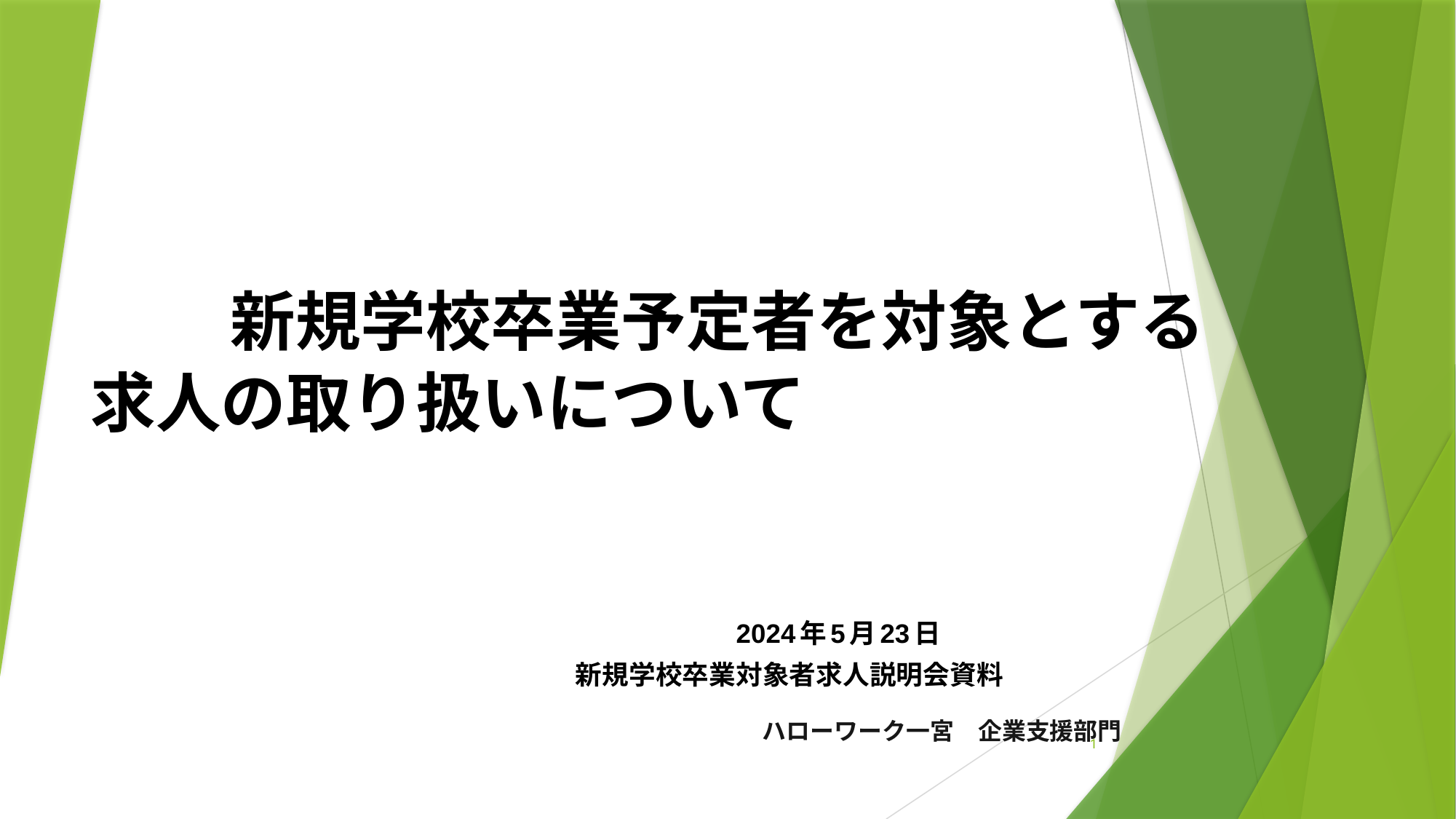

# 新規学校卒業予定者を対象とする 求人の取り扱いについて
　　　　　　　　　　　　　 2024年5月23日
　　　　　　　新規学校卒業対象者求人説明会資料
ハローワーク一宮　企業支援部門
1